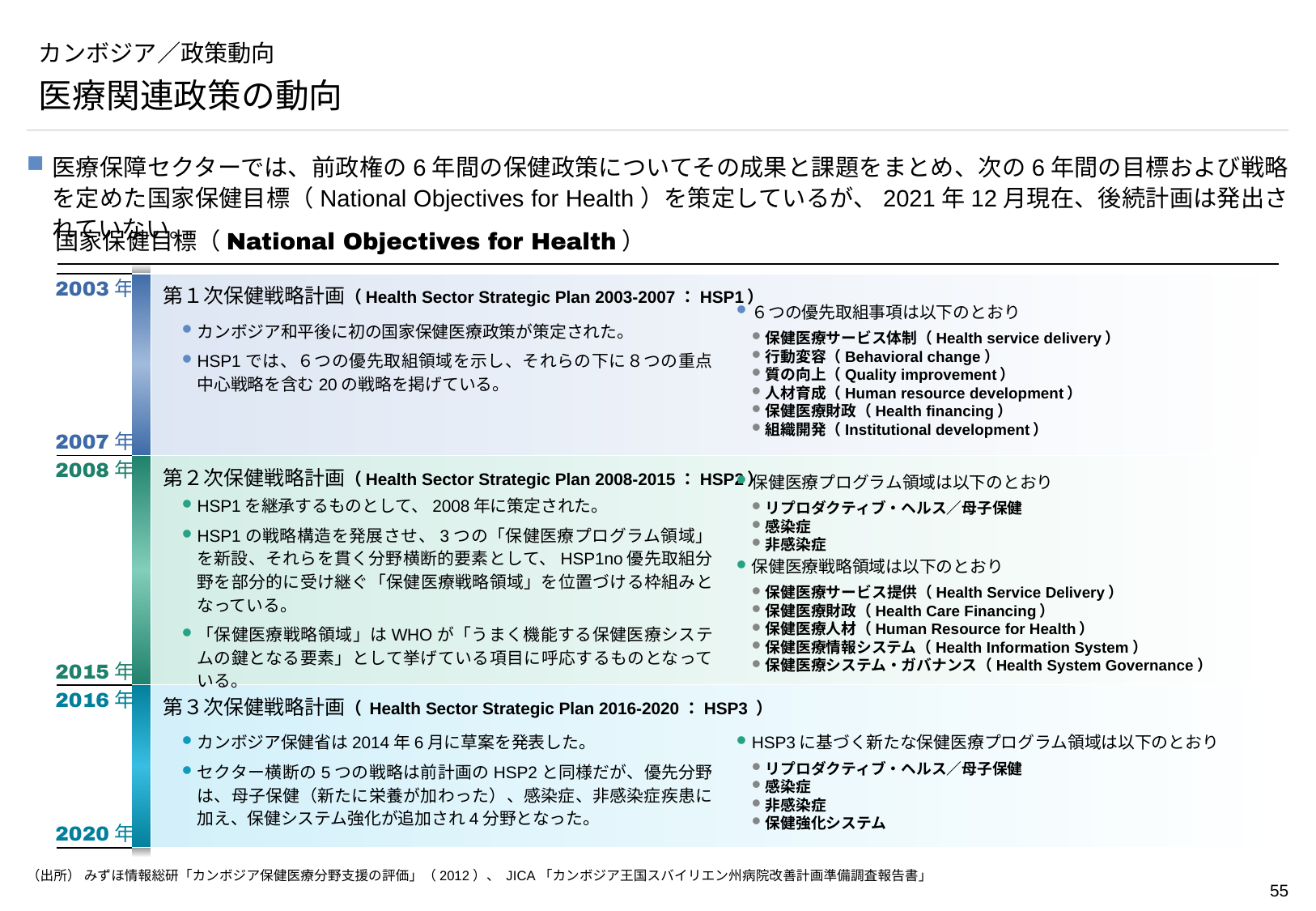

# カンボジア／政策動向
医療関連政策の動向
医療保障セクターでは、前政権の6年間の保健政策についてその成果と課題をまとめ、次の6年間の目標および戦略を定めた国家保健目標（National Objectives for Health）を策定しているが、2021年12月現在、後続計画は発出されていない。
国家保健目標（National Objectives for Health）

第１次保健戦略計画（Health Sector Strategic Plan 2003-2007：HSP1）
2003年
６つの優先取組事項は以下のとおり
保健医療サービス体制（Health service delivery）
行動変容（Behavioral change）
質の向上（Quality improvement）
人材育成（Human resource development）
保健医療財政（Health financing）
組織開発（Institutional development）
カンボジア和平後に初の国家保健医療政策が策定された。
HSP1では、６つの優先取組領域を示し、それらの下に８つの重点中心戦略を含む20の戦略を掲げている。
2007年
第２次保健戦略計画（Health Sector Strategic Plan 2008-2015：HSP2）
2008年

保健医療プログラム領域は以下のとおり
リプロダクティブ・ヘルス／母子保健
感染症
非感染症
保健医療戦略領域は以下のとおり
保健医療サービス提供（Health Service Delivery）
保健医療財政（Health Care Financing）
保健医療人材（Human Resource for Health）
保健医療情報システム（Health Information System）
保健医療システム・ガバナンス（Health System Governance）

HSP1を継承するものとして、2008年に策定された。
HSP1の戦略構造を発展させ、3つの「保健医療プログラム領域」を新設、それらを貫く分野横断的要素として、HSP1no優先取組分野を部分的に受け継ぐ「保健医療戦略領域」を位置づける枠組みとなっている。
「保健医療戦略領域」はWHOが「うまく機能する保健医療システムの鍵となる要素」として挙げている項目に呼応するものとなっている。

2015年

第３次保健戦略計画（ Health Sector Strategic Plan 2016-2020：HSP3 ）
2016年
カンボジア保健省は2014年6月に草案を発表した。
セクター横断の5つの戦略は前計画のHSP2と同様だが、優先分野は、母子保健（新たに栄養が加わった）、感染症、非感染症疾患に加え、保健システム強化が追加され4分野となった。
HSP3に基づく新たな保健医療プログラム領域は以下のとおり
リプロダクティブ・ヘルス／母子保健
感染症
非感染症
保健強化システム

2020年

（出所） みずほ情報総研「カンボジア保健医療分野支援の評価」（2012）、 JICA「カンボジア王国スバイリエン州病院改善計画準備調査報告書」